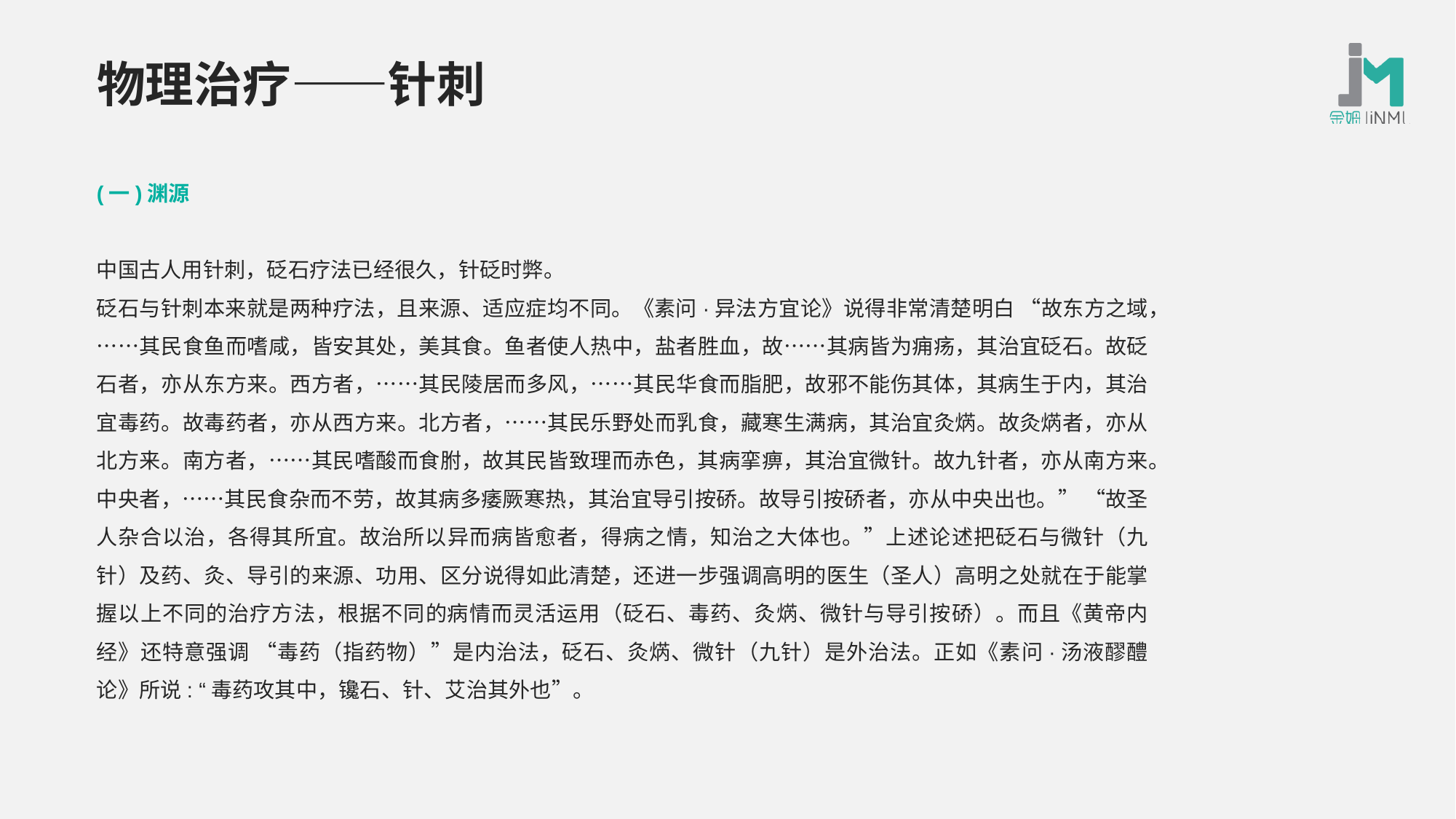

# 物理治疗——针刺
(一)渊源

中国古人用针刺，砭石疗法已经很久，针砭时弊。
砭石与针刺本来就是两种疗法，且来源、适应症均不同。《素问·异法方宜论》说得非常清楚明白 “故东方之域，……其民食鱼而嗜咸，皆安其处，美其食。鱼者使人热中，盐者胜血，故……其病皆为痈疡，其治宜砭石。故砭石者，亦从东方来。西方者，……其民陵居而多风，……其民华食而脂肥，故邪不能伤其体，其病生于内，其治宜毒药。故毒药者，亦从西方来。北方者，……其民乐野处而乳食，藏寒生满病，其治宜灸焫。故灸焫者，亦从北方来。南方者，……其民嗜酸而食胕，故其民皆致理而赤色，其病挛痹，其治宜微针。故九针者，亦从南方来。中央者，……其民食杂而不劳，故其病多痿厥寒热，其治宜导引按硚。故导引按硚者，亦从中央出也。” “故圣人杂合以治，各得其所宜。故治所以异而病皆愈者，得病之情，知治之大体也。”上述论述把砭石与微针（九针）及药、灸、导引的来源、功用、区分说得如此清楚，还进一步强调高明的医生（圣人）高明之处就在于能掌握以上不同的治疗方法，根据不同的病情而灵活运用（砭石、毒药、灸焫、微针与导引按硚）。而且《黄帝内经》还特意强调 “毒药（指药物）”是内治法，砭石、灸焫、微针（九针）是外治法。正如《素问·汤液醪醴论》所说: “毒药攻其中，镵石、针、艾治其外也”。